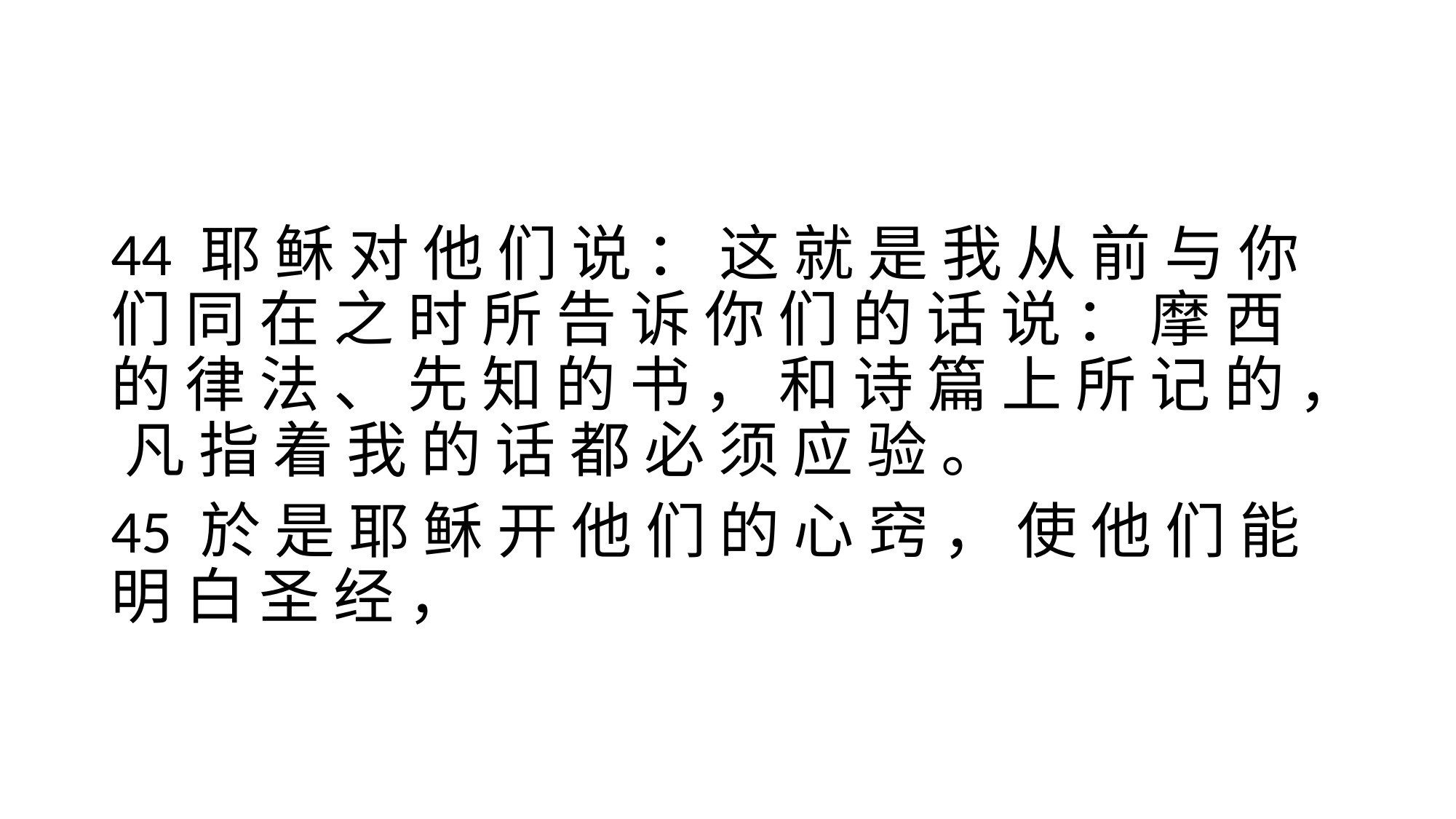

#
44 耶 稣 对 他 们 说 ： 这 就 是 我 从 前 与 你 们 同 在 之 时 所 告 诉 你 们 的 话 说 ： 摩 西 的 律 法 、 先 知 的 书 ， 和 诗 篇 上 所 记 的 ， 凡 指 着 我 的 话 都 必 须 应 验 。
45 於 是 耶 稣 开 他 们 的 心 窍 ， 使 他 们 能 明 白 圣 经 ，